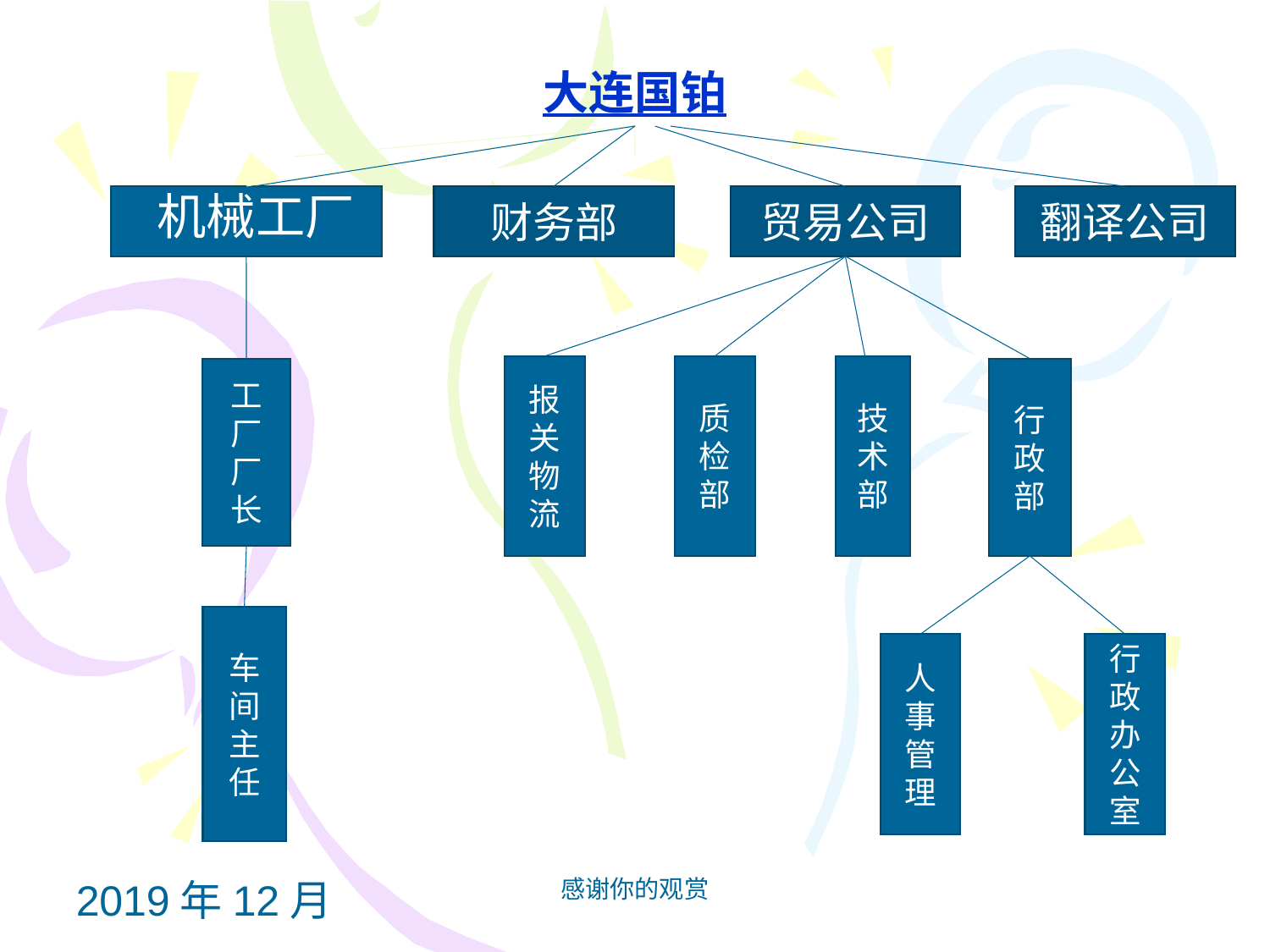

# 大连国铂
  机械工厂

财务部
贸易公司
翻译公司
报关物流
质检部
技术部
工厂厂长
行政部
车间主任
人事管理
行政办公室

3
2019年12月
感谢你的观赏